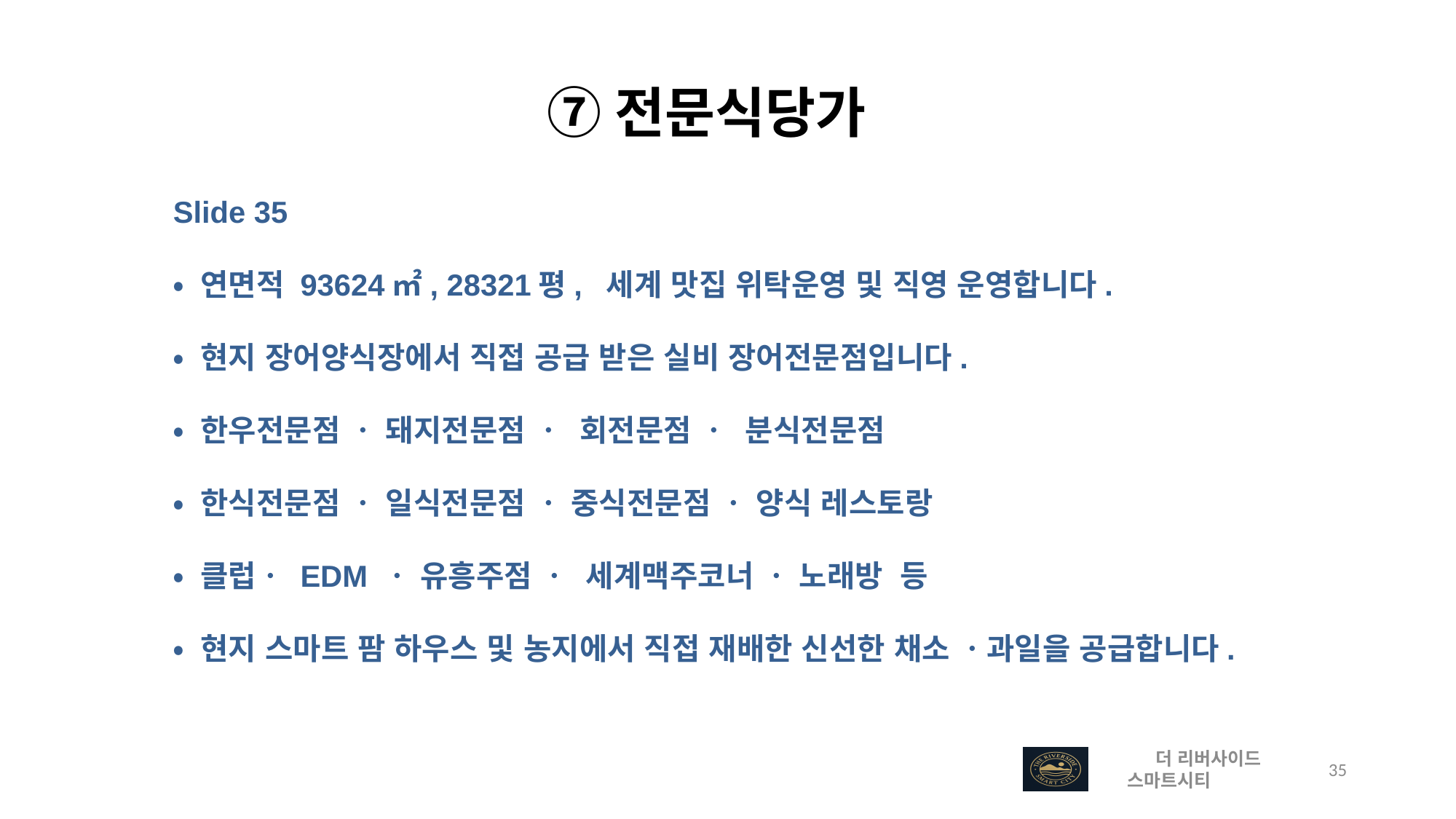

⑦전문식당가

Slide 35
• 연면적 93624㎡, 28321평,  세계 맛집 위탁운영 및 직영 운영합니다.
• 현지 장어양식장에서 직접 공급 받은 실비 장어전문점입니다.
• 한우전문점 ㆍ 돼지전문점 ㆍ  회전문점 ㆍ  분식전문점
• 한식전문점 ㆍ 일식전문점 ㆍ 중식전문점 ㆍ 양식 레스토랑
• 클럽ㆍ EDM ㆍ 유흥주점 ㆍ  세계맥주코너 ㆍ 노래방  등
• 현지 스마트 팜 하우스 및 농지에서 직접 재배한 신선한 채소 ㆍ과일을 공급합니다.
             더 리버사이드 스마트시티
  35